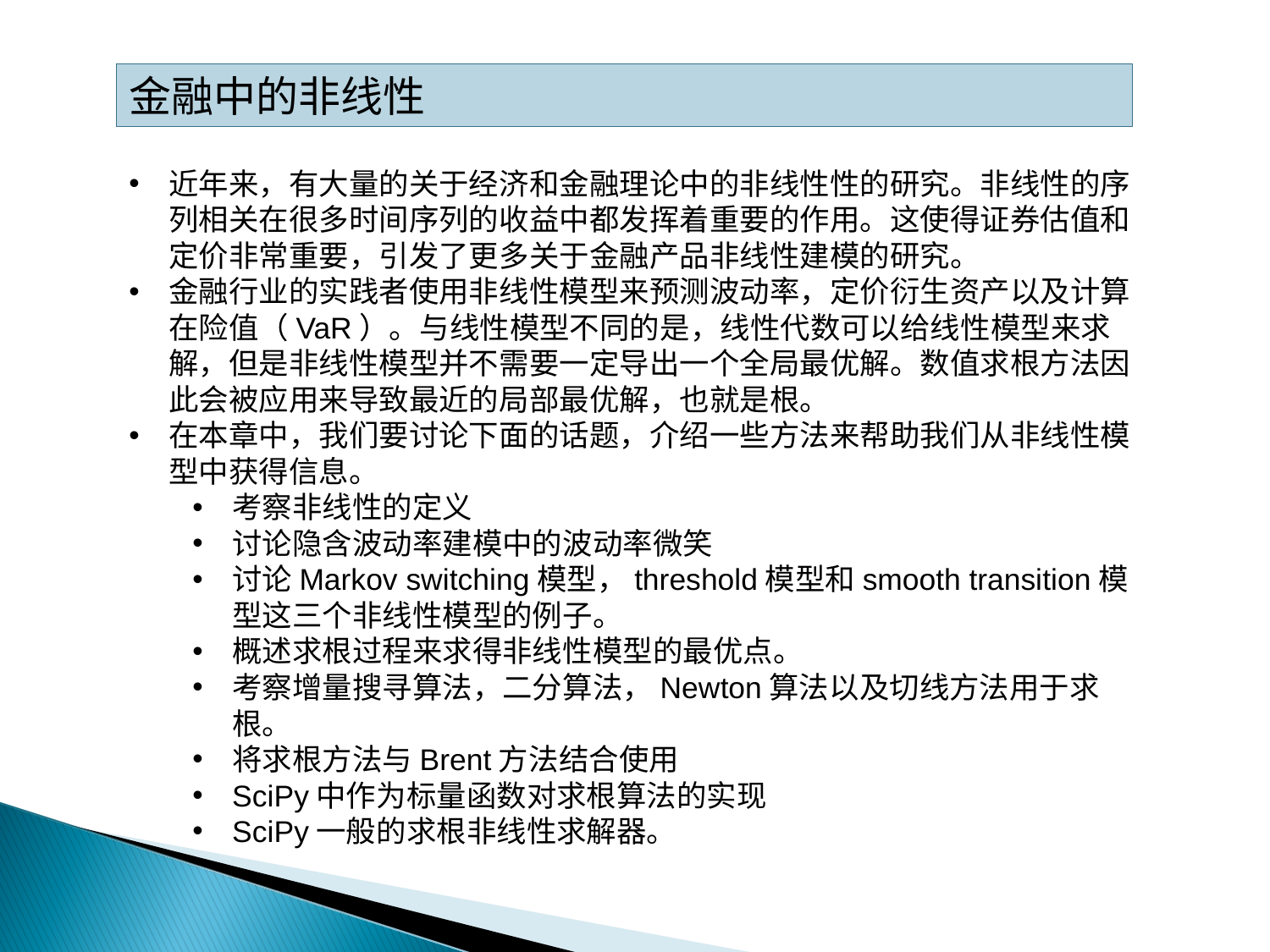

金融中的非线性
近年来，有大量的关于经济和金融理论中的非线性性的研究。非线性的序列相关在很多时间序列的收益中都发挥着重要的作用。这使得证券估值和定价非常重要，引发了更多关于金融产品非线性建模的研究。
金融行业的实践者使用非线性模型来预测波动率，定价衍生资产以及计算在险值（VaR）。与线性模型不同的是，线性代数可以给线性模型来求解，但是非线性模型并不需要一定导出一个全局最优解。数值求根方法因此会被应用来导致最近的局部最优解，也就是根。
在本章中，我们要讨论下面的话题，介绍一些方法来帮助我们从非线性模型中获得信息。
考察非线性的定义
讨论隐含波动率建模中的波动率微笑
讨论Markov switching模型，threshold模型和smooth transition模型这三个非线性模型的例子。
概述求根过程来求得非线性模型的最优点。
考察增量搜寻算法，二分算法，Newton算法以及切线方法用于求根。
将求根方法与Brent方法结合使用
SciPy中作为标量函数对求根算法的实现
SciPy一般的求根非线性求解器。